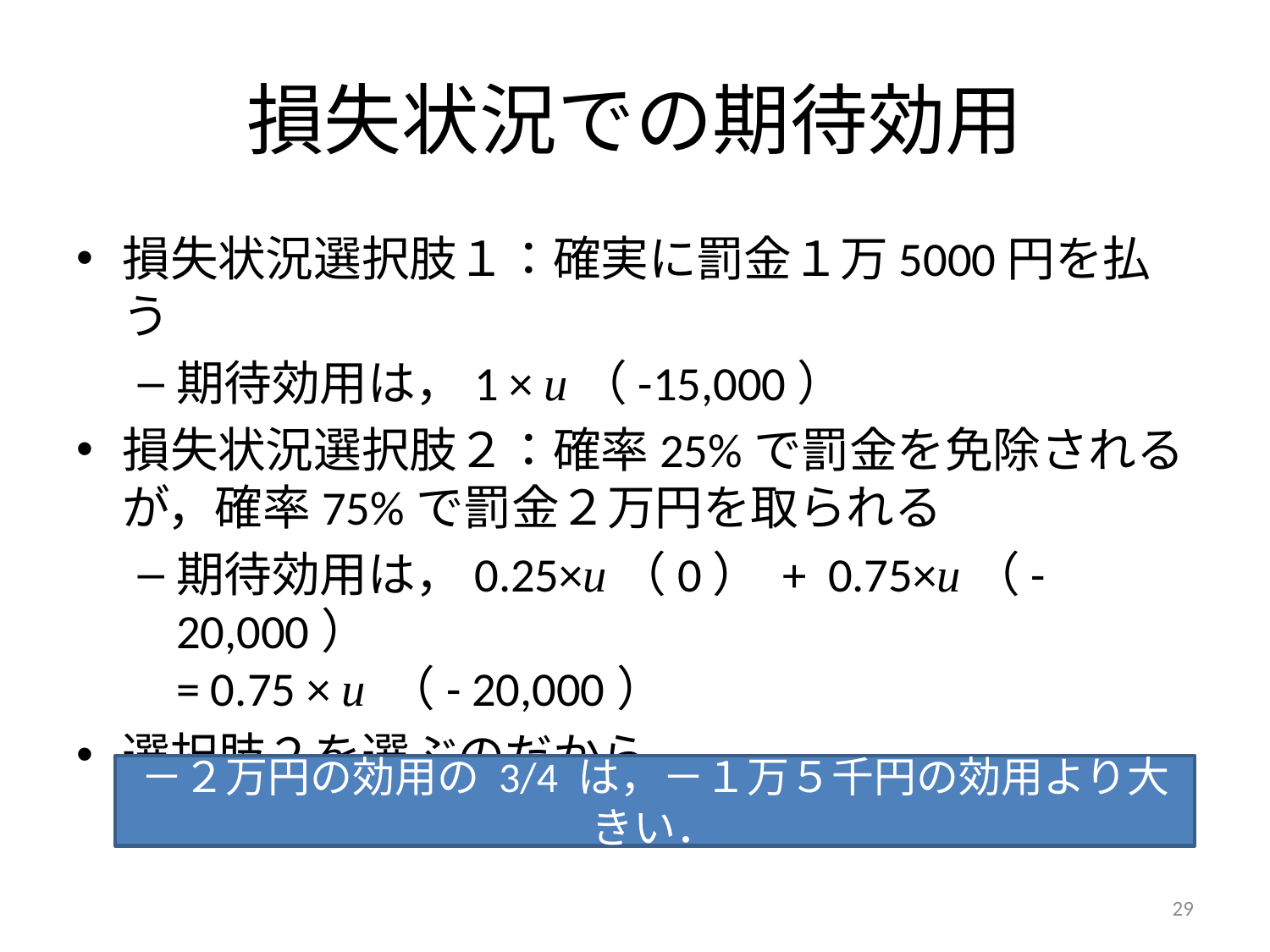

# 損失状況での期待効用
損失状況選択肢１：確実に罰金１万5000円を払う
期待効用は，1 × u（-15,000）
損失状況選択肢２：確率25%で罰金を免除されるが，確率75%で罰金２万円を取られる
期待効用は，0.25×u（0） +  0.75×u（- 20,000）
= 0.75 × u （- 20,000）
選択肢２を選ぶのだから，
u（- 15,000円） <  0.75 × u （- 20,000円）
－２万円の効用の 3/4 は，－１万５千円の効用より大きい．
29